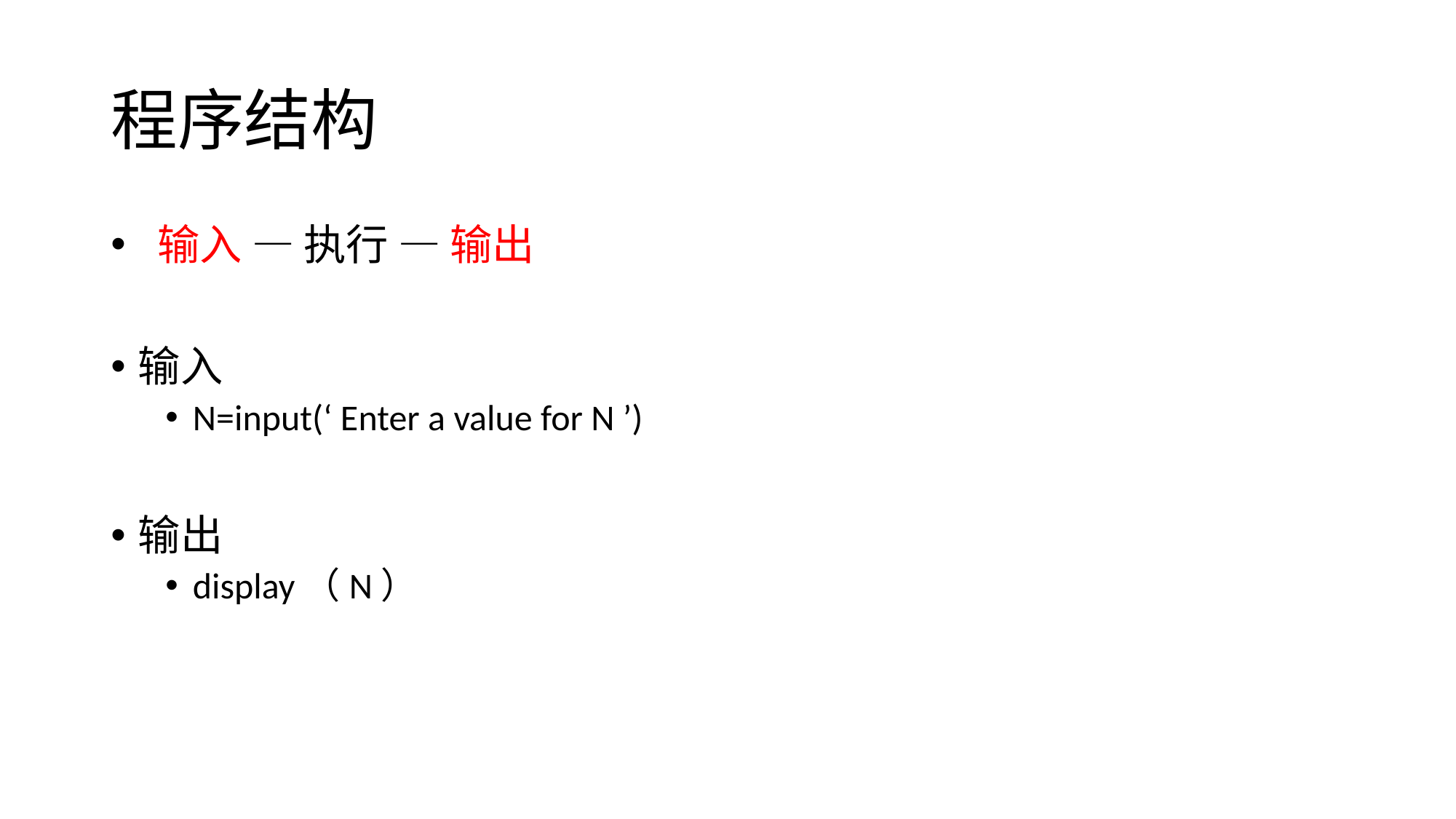

# 程序结构
 输入 — 执行 — 输出

输入
N=input(‘ Enter a value for N ’)

输出
display（N）